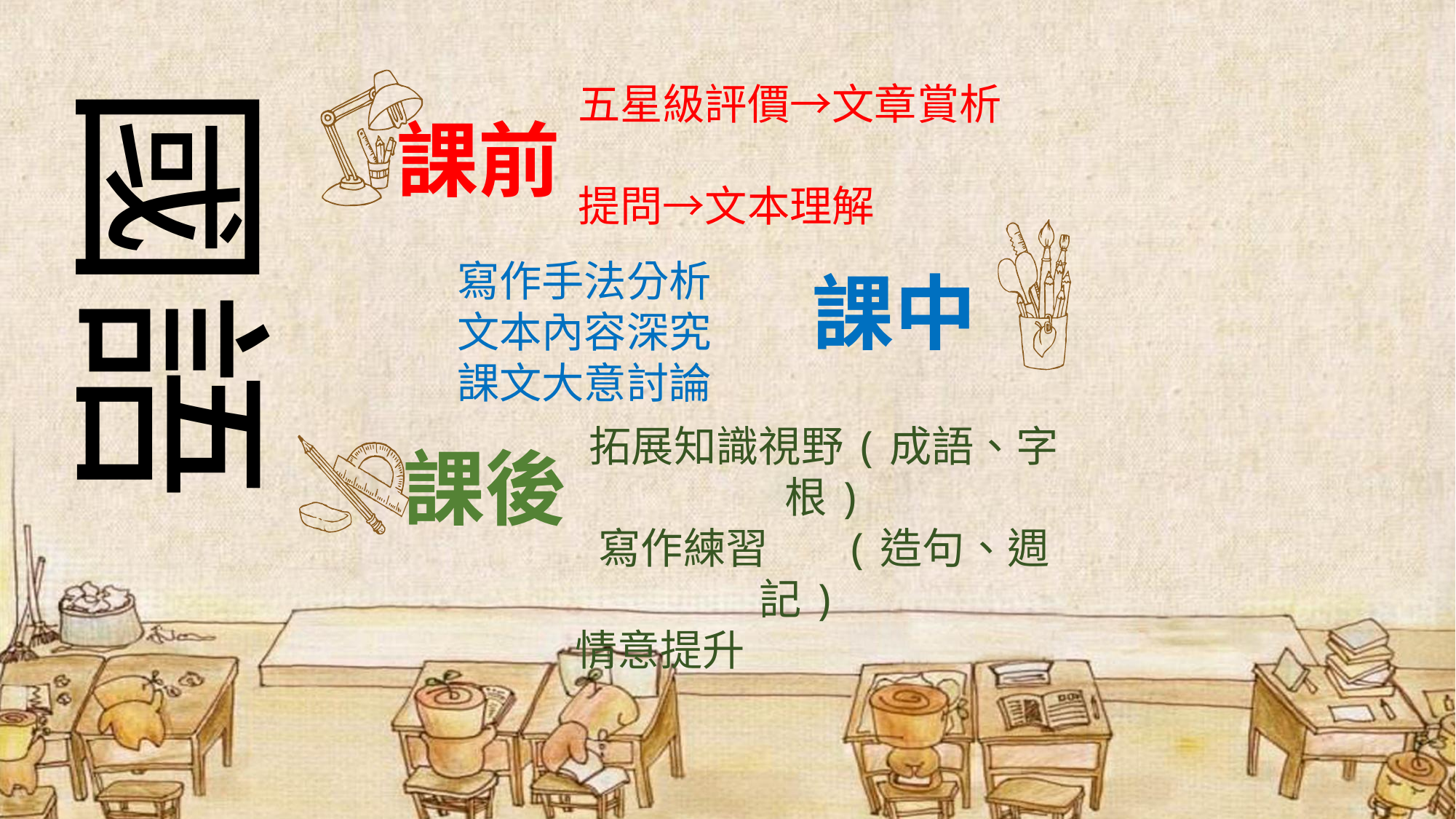

五星級評價→文章賞析

提問→文本理解
國語
課前

寫作手法分析
文本內容深究
課文大意討論
課中
拓展知識視野(成語、字根)
寫作練習       (造句、週記)
情意提升

課後